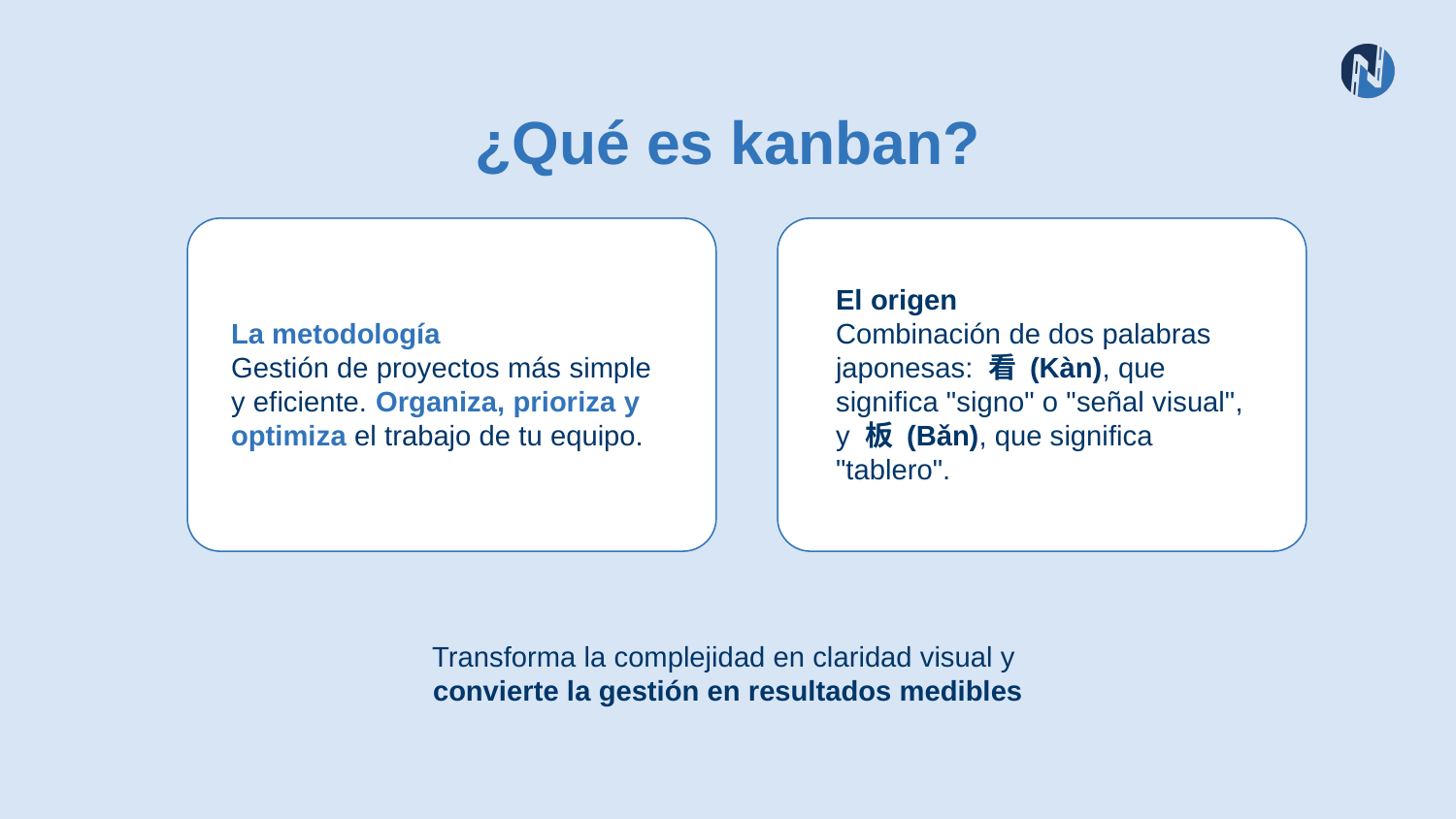

¿Qué es kanban?

La metodología
Gestión de proyectos más simple y eficiente. Organiza, prioriza y optimiza el trabajo de tu equipo.

El origen
Combinación de dos palabras japonesas: 看 (Kàn), que significa "signo" o "señal visual", y 板 (Bǎn), que significa "tablero".
Transforma la complejidad en claridad visual y
convierte la gestión en resultados medibles